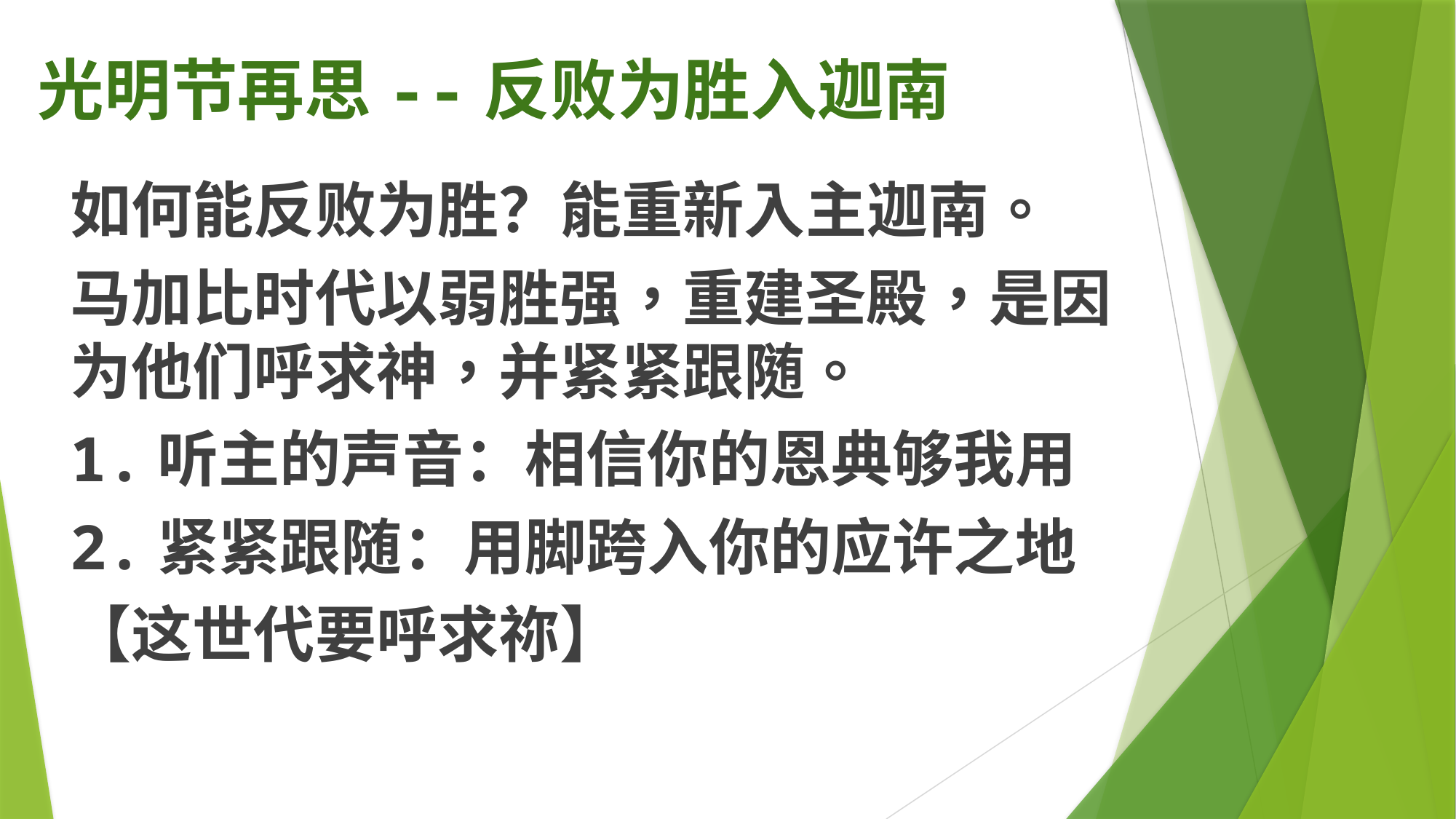

# 光明节再思--反败为胜入迦南
如何能反败为胜？能重新入主迦南。
马加比时代以弱胜强，重建圣殿，是因为他们呼求神，并紧紧跟随。
1.听主的声音：相信你的恩典够我用
2.紧紧跟随：用脚跨入你的应许之地
【这世代要呼求祢】